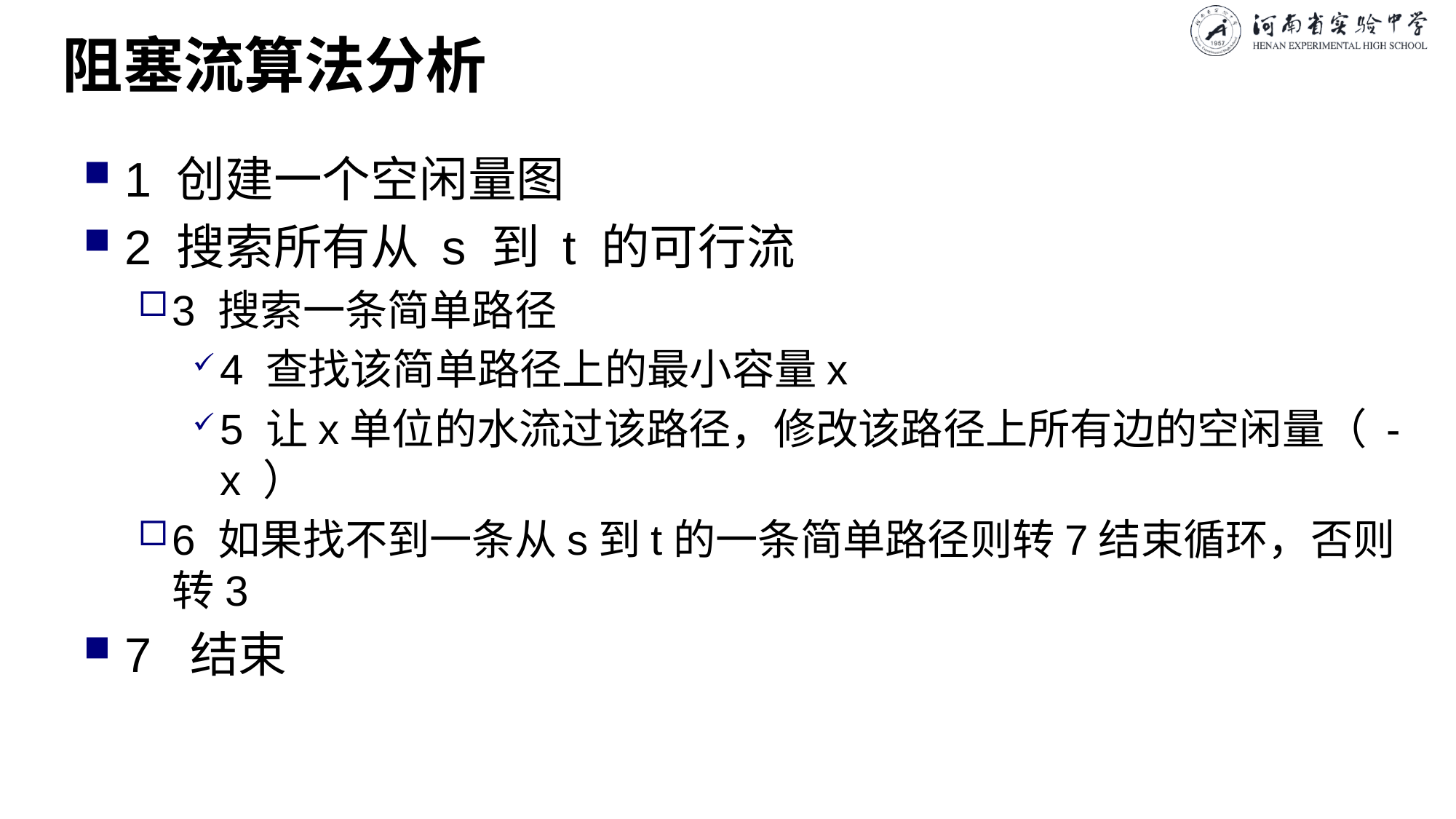

# 阻塞流算法分析
1 创建一个空闲量图
2 搜索所有从 s 到 t 的可行流
3 搜索一条简单路径
4 查找该简单路径上的最小容量x
5 让x单位的水流过该路径，修改该路径上所有边的空闲量（ -x ）
6 如果找不到一条从s到t的一条简单路径则转7结束循环，否则转3
7  结束